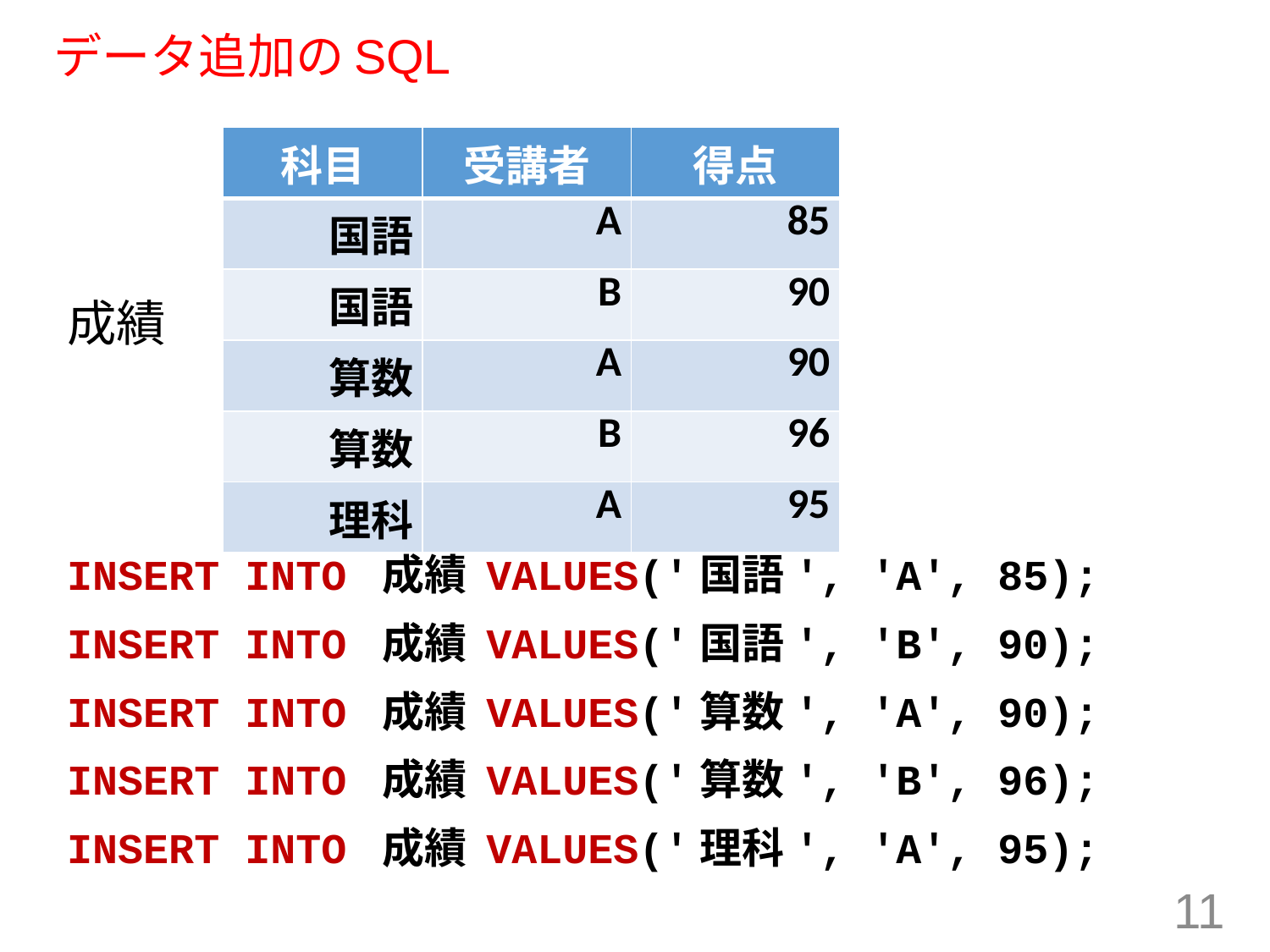

# データ追加のSQL
| 科目 | 受講者 | 得点 |
| --- | --- | --- |
| 国語 | A | 85 |
| 国語 | B | 90 |
| 算数 | A | 90 |
| 算数 | B | 96 |
| 理科 | A | 95 |
成績
INSERT INTO 成績 VALUES('国語', 'A', 85);
INSERT INTO 成績 VALUES('国語', 'B', 90);
INSERT INTO 成績 VALUES('算数', 'A', 90);
INSERT INTO 成績 VALUES('算数', 'B', 96);
INSERT INTO 成績 VALUES('理科', 'A', 95);

11